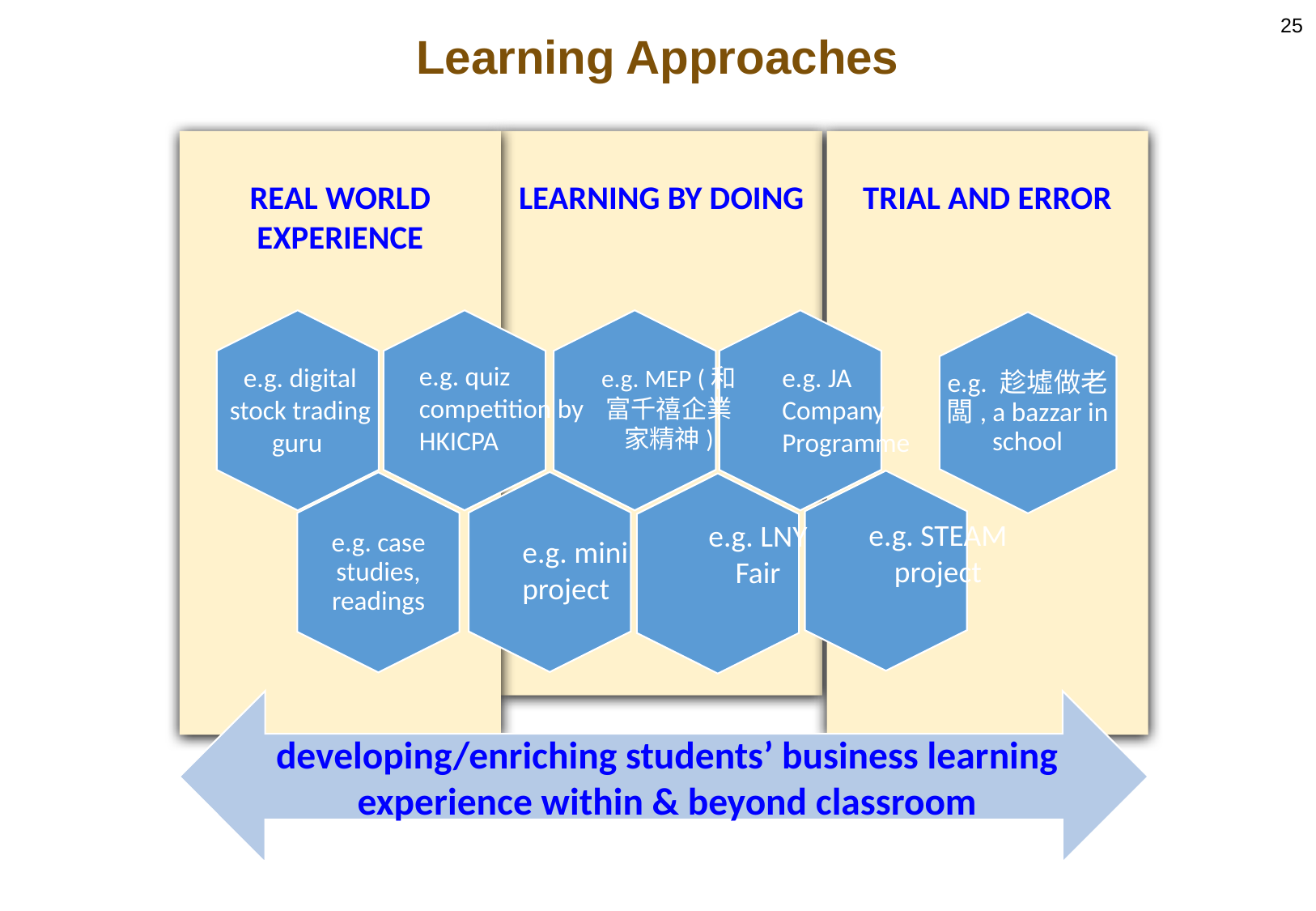

25
Learning Approaches

real world experience

Learning by doing

Trial and error

e.g. case studies, readings

e.g. 趁墟做老闆, a bazzar in school
e.g. quiz competition by HKICPA
e.g. digital stock trading guru
e.g. JA Company Programme
e.g. MEP (和富千禧企業家精神)
e.g. STEAM project
e.g. LNY Fair
e.g. mini project

developing/enriching students’ business learning experience within & beyond classroom